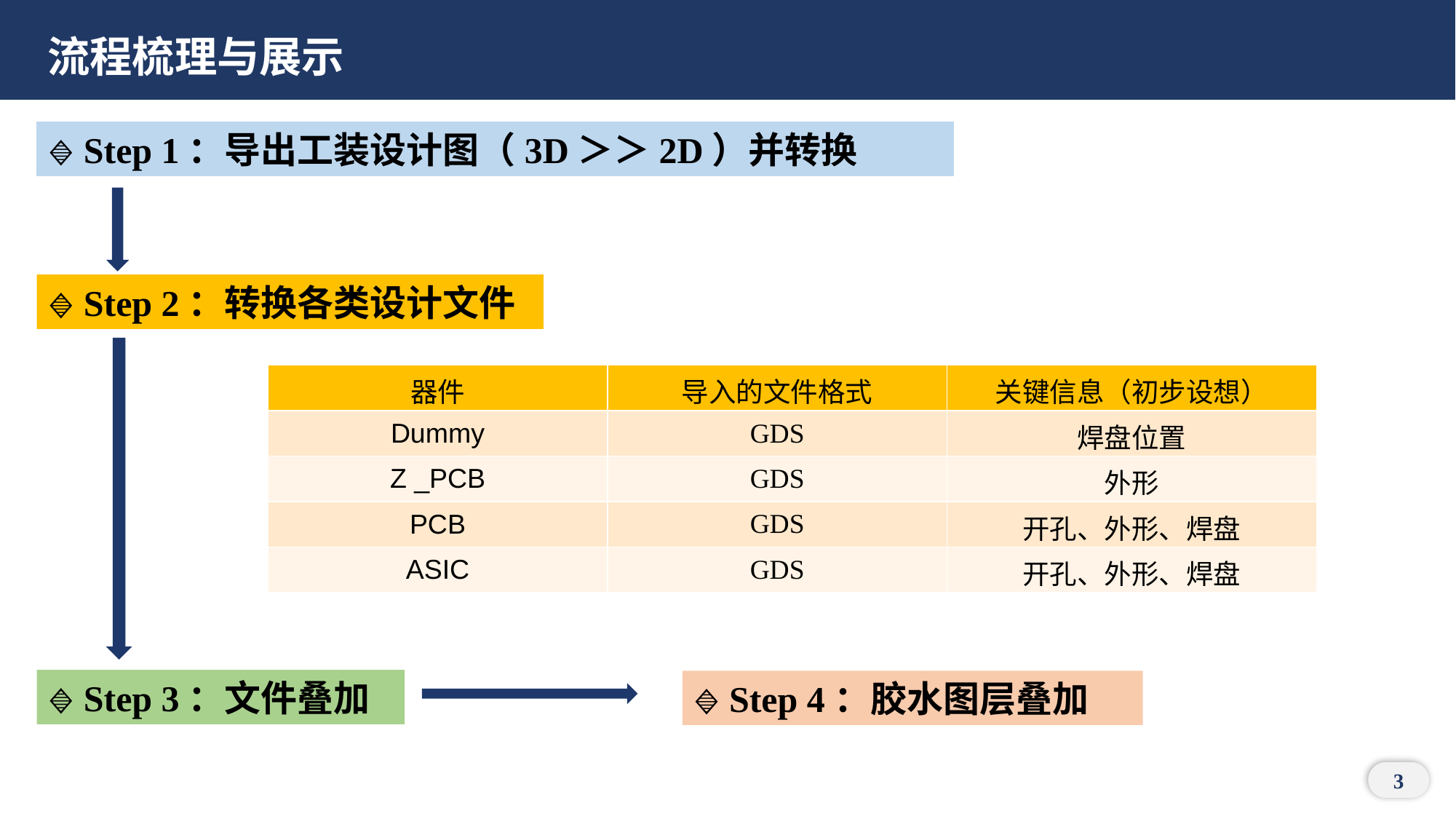

流程梳理与展示
🔹 Step 1：导出工装设计图（3D＞＞2D）并转换

🔹 Step 2：转换各类设计文件

| 器件 | 导入的文件格式 | 关键信息（初步设想） |
| --- | --- | --- |
| Dummy | GDS | 焊盘位置 |
| Z \_PCB | GDS | 外形 |
| PCB | GDS | 开孔、外形、焊盘 |
| ASIC | GDS | 开孔、外形、焊盘 |

🔹 Step 3：文件叠加
🔹 Step 4：胶水图层叠加
3